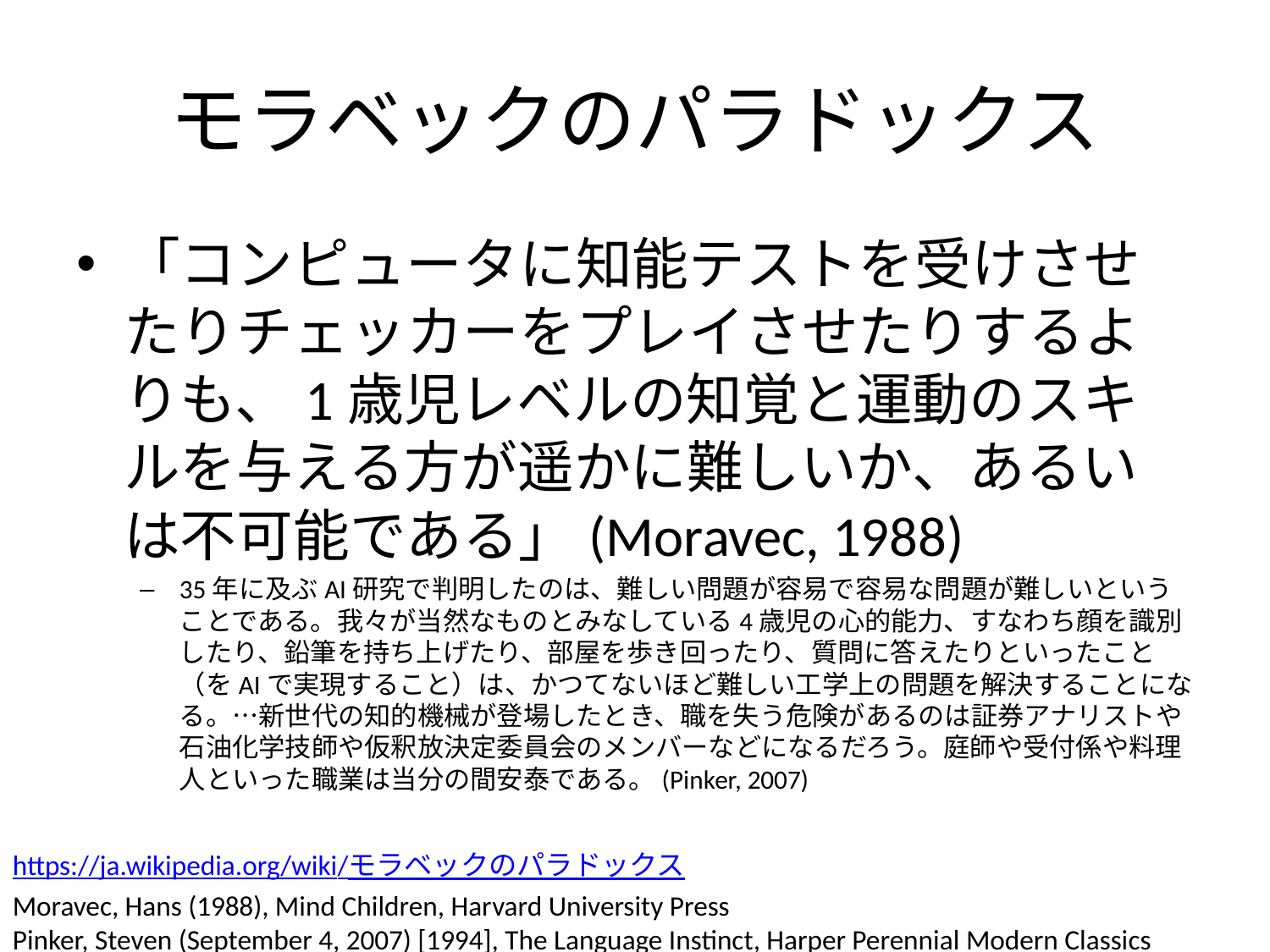

# モラベックのパラドックス
「コンピュータに知能テストを受けさせたりチェッカーをプレイさせたりするよりも、1歳児レベルの知覚と運動のスキルを与える方が遥かに難しいか、あるいは不可能である」(Moravec, 1988)
35年に及ぶAI研究で判明したのは、難しい問題が容易で容易な問題が難しいということである。我々が当然なものとみなしている4歳児の心的能力、すなわち顔を識別したり、鉛筆を持ち上げたり、部屋を歩き回ったり、質問に答えたりといったこと（をAIで実現すること）は、かつてないほど難しい工学上の問題を解決することになる。…新世代の知的機械が登場したとき、職を失う危険があるのは証券アナリストや石油化学技師や仮釈放決定委員会のメンバーなどになるだろう。庭師や受付係や料理人といった職業は当分の間安泰である。(Pinker, 2007)
https://ja.wikipedia.org/wiki/モラベックのパラドックス
Moravec, Hans (1988), Mind Children, Harvard University Press
Pinker, Steven (September 4, 2007) [1994], The Language Instinct, Harper Perennial Modern Classics